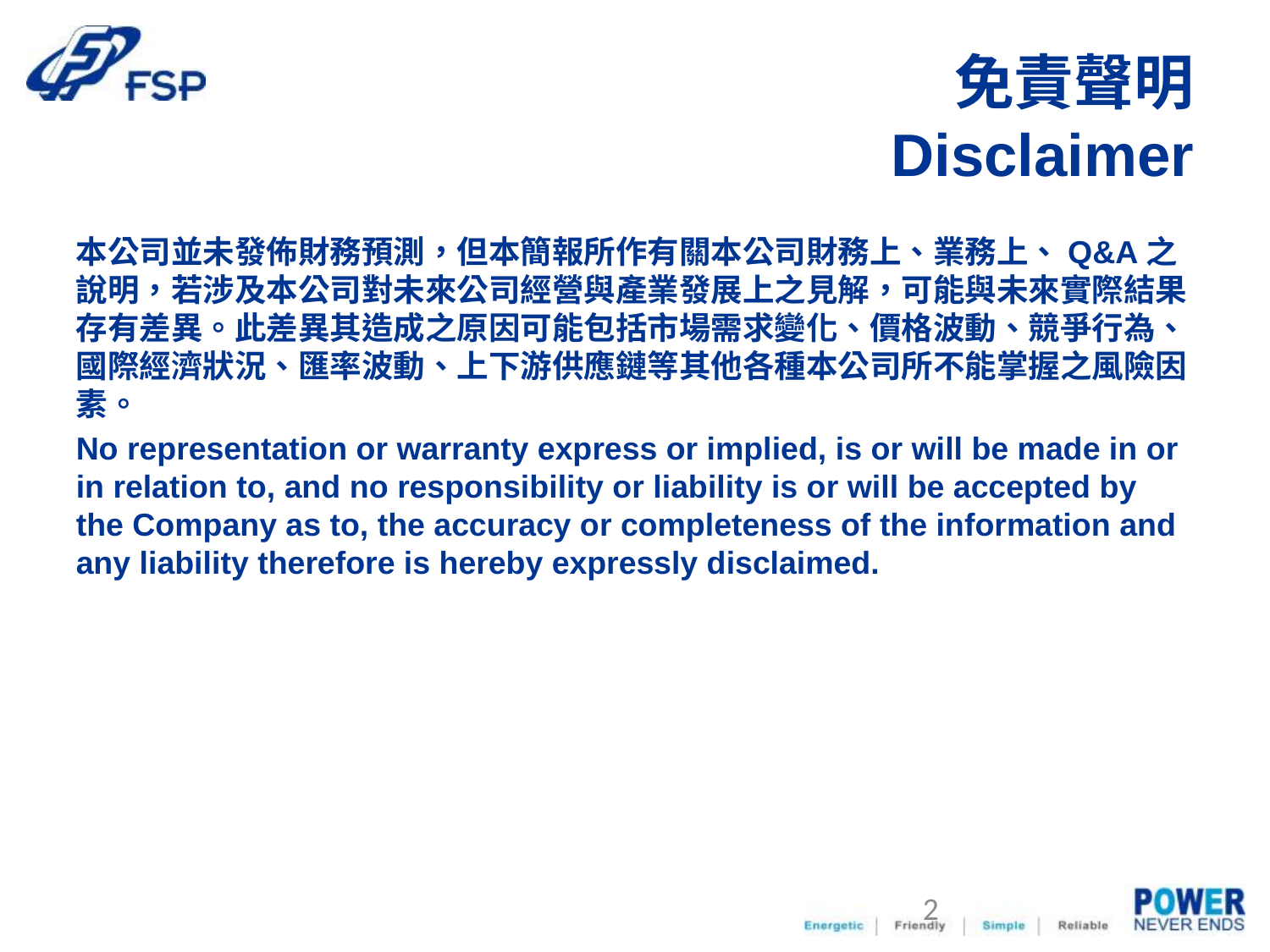

# 免責聲明 Disclaimer
本公司並未發佈財務預測，但本簡報所作有關本公司財務上、業務上、Q&A之說明，若涉及本公司對未來公司經營與產業發展上之見解，可能與未來實際結果存有差異。此差異其造成之原因可能包括市場需求變化、價格波動、競爭行為、國際經濟狀況、匯率波動、上下游供應鏈等其他各種本公司所不能掌握之風險因素。
No representation or warranty express or implied, is or will be made in or in relation to, and no responsibility or liability is or will be accepted by the Company as to, the accuracy or completeness of the information and any liability therefore is hereby expressly disclaimed.

2